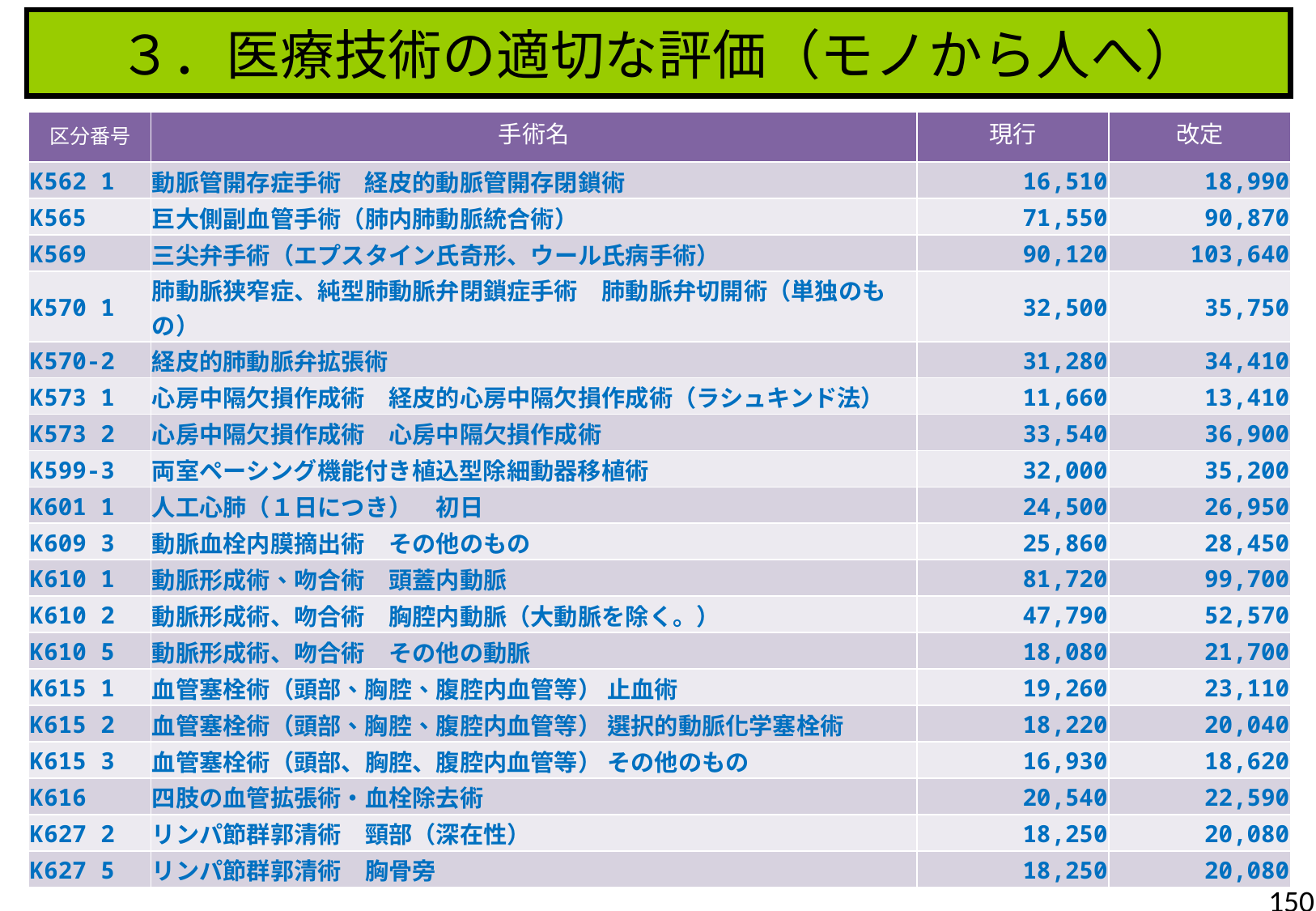

３．医療技術の適切な評価（モノから人へ）
| 区分番号 | 手術名 | 現行 | 改定 |
| --- | --- | --- | --- |
| K562 1 | 動脈管開存症手術　経皮的動脈管開存閉鎖術 | 16,510 | 18,990 |
| K565 | 巨大側副血管手術（肺内肺動脈統合術） | 71,550 | 90,870 |
| K569 | 三尖弁手術（エプスタイン氏奇形、ウール氏病手術） | 90,120 | 103,640 |
| K570 1 | 肺動脈狭窄症、純型肺動脈弁閉鎖症手術　肺動脈弁切開術（単独のもの） | 32,500 | 35,750 |
| K570-2 | 経皮的肺動脈弁拡張術 | 31,280 | 34,410 |
| K573 1 | 心房中隔欠損作成術　経皮的心房中隔欠損作成術（ラシュキンド法） | 11,660 | 13,410 |
| K573 2 | 心房中隔欠損作成術　心房中隔欠損作成術 | 33,540 | 36,900 |
| K599-3 | 両室ペーシング機能付き植込型除細動器移植術 | 32,000 | 35,200 |
| K601 1 | 人工心肺（１日につき）　初日 | 24,500 | 26,950 |
| K609 3 | 動脈血栓内膜摘出術　その他のもの | 25,860 | 28,450 |
| K610 1 | 動脈形成術、吻合術　頭蓋内動脈 | 81,720 | 99,700 |
| K610 2 | 動脈形成術、吻合術　胸腔内動脈（大動脈を除く。） | 47,790 | 52,570 |
| K610 5 | 動脈形成術、吻合術　その他の動脈 | 18,080 | 21,700 |
| K615 1 | 血管塞栓術（頭部、胸腔、腹腔内血管等） 止血術 | 19,260 | 23,110 |
| K615 2 | 血管塞栓術（頭部、胸腔、腹腔内血管等） 選択的動脈化学塞栓術 | 18,220 | 20,040 |
| K615 3 | 血管塞栓術（頭部、胸腔、腹腔内血管等） その他のもの | 16,930 | 18,620 |
| K616 | 四肢の血管拡張術・血栓除去術 | 20,540 | 22,590 |
| K627 2 | リンパ節群郭清術　頸部（深在性） | 18,250 | 20,080 |
| K627 5 | リンパ節群郭清術　胸骨旁 | 18,250 | 20,080 |
150